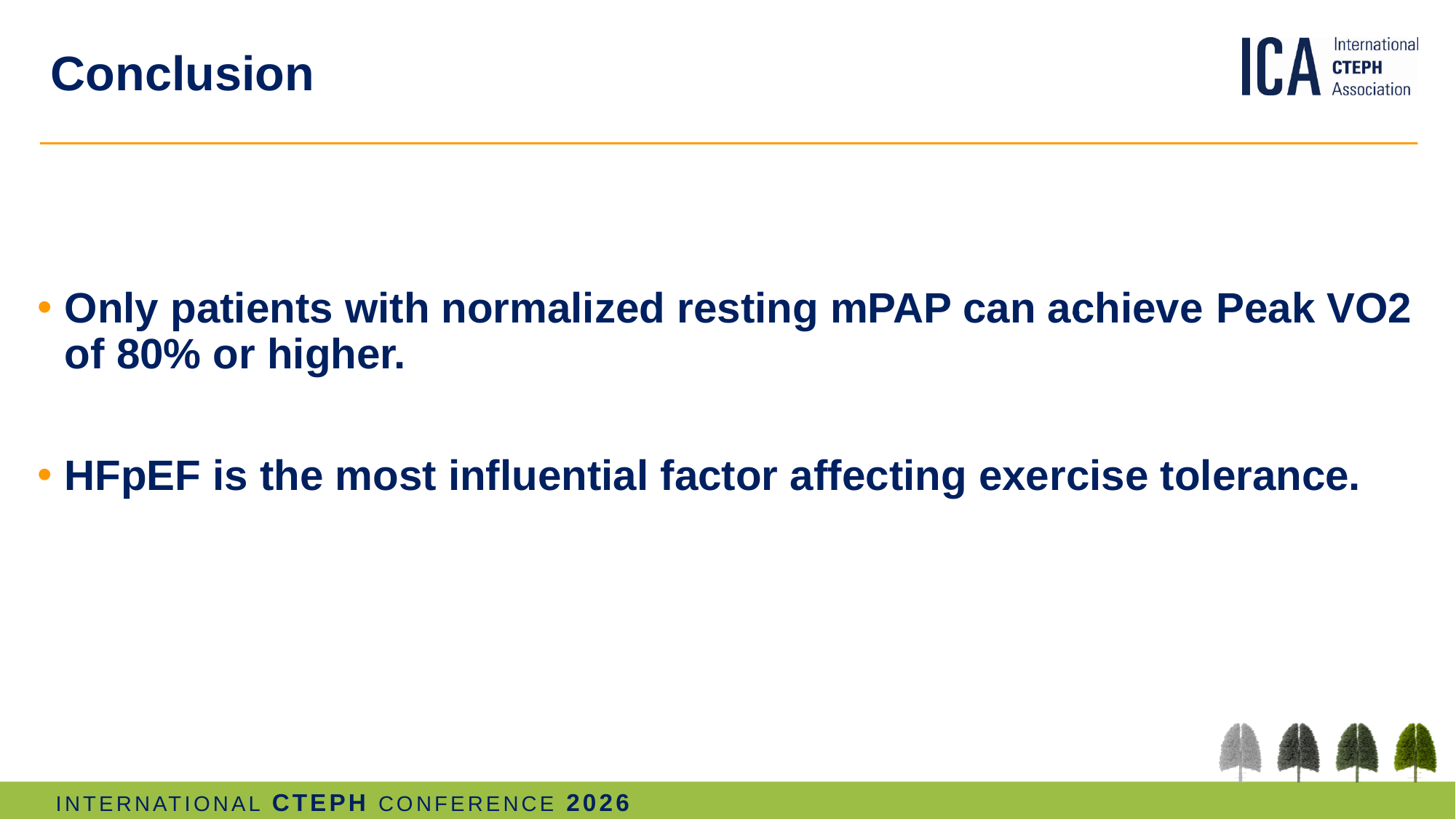

# Conclusion
Only patients with normalized resting mPAP can achieve Peak VO2 of 80% or higher.

HFpEF is the most influential factor affecting exercise tolerance.
・